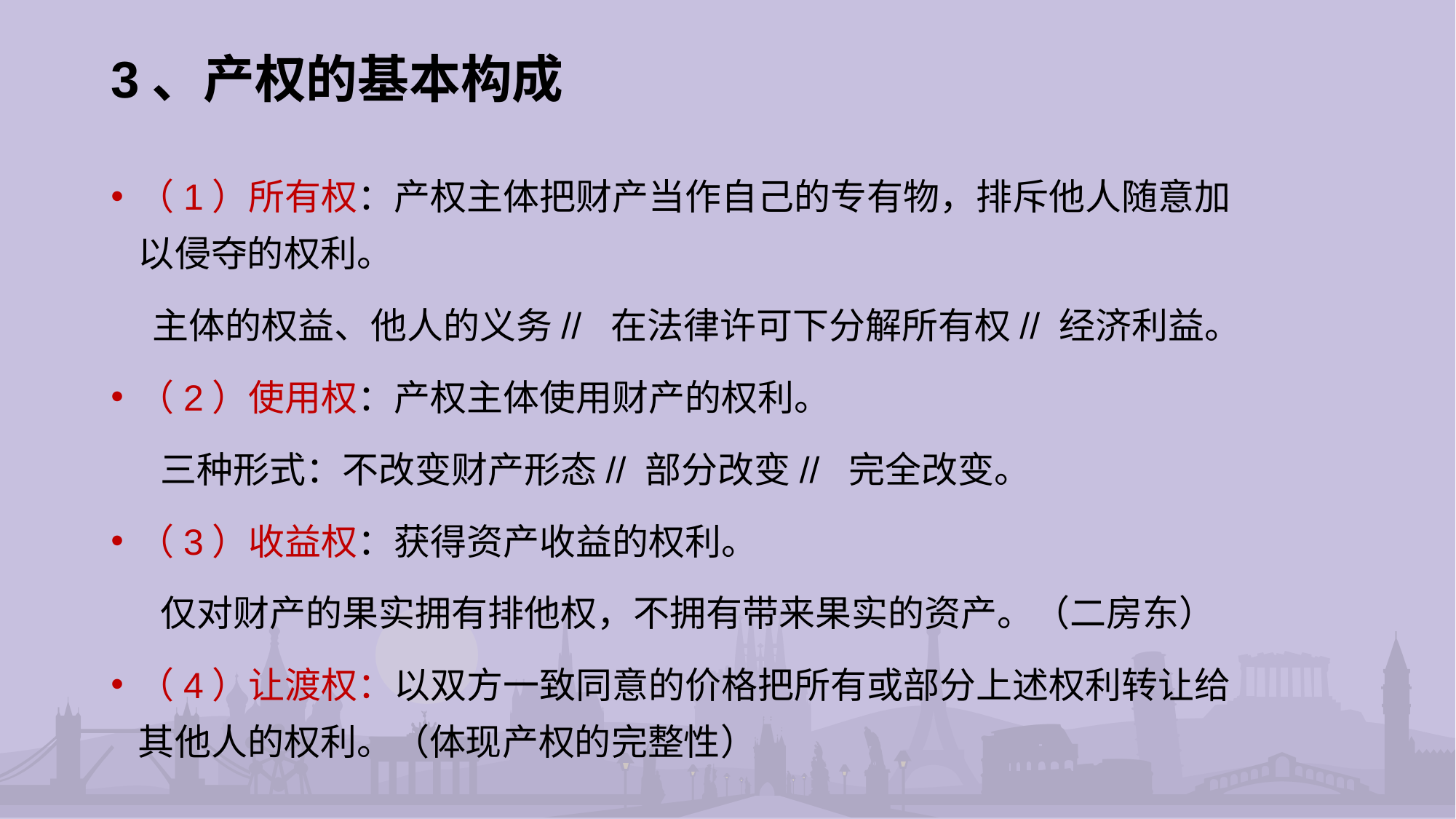

# 3、产权的基本构成
（1）所有权：产权主体把财产当作自己的专有物，排斥他人随意加以侵夺的权利。
    主体的权益、他人的义务//  在法律许可下分解所有权// 经济利益。
（2）使用权：产权主体使用财产的权利。
     三种形式：不改变财产形态// 部分改变//  完全改变。
（3）收益权：获得资产收益的权利。
     仅对财产的果实拥有排他权，不拥有带来果实的资产。（二房东）
（4）让渡权：以双方一致同意的价格把所有或部分上述权利转让给其他人的权利。（体现产权的完整性）